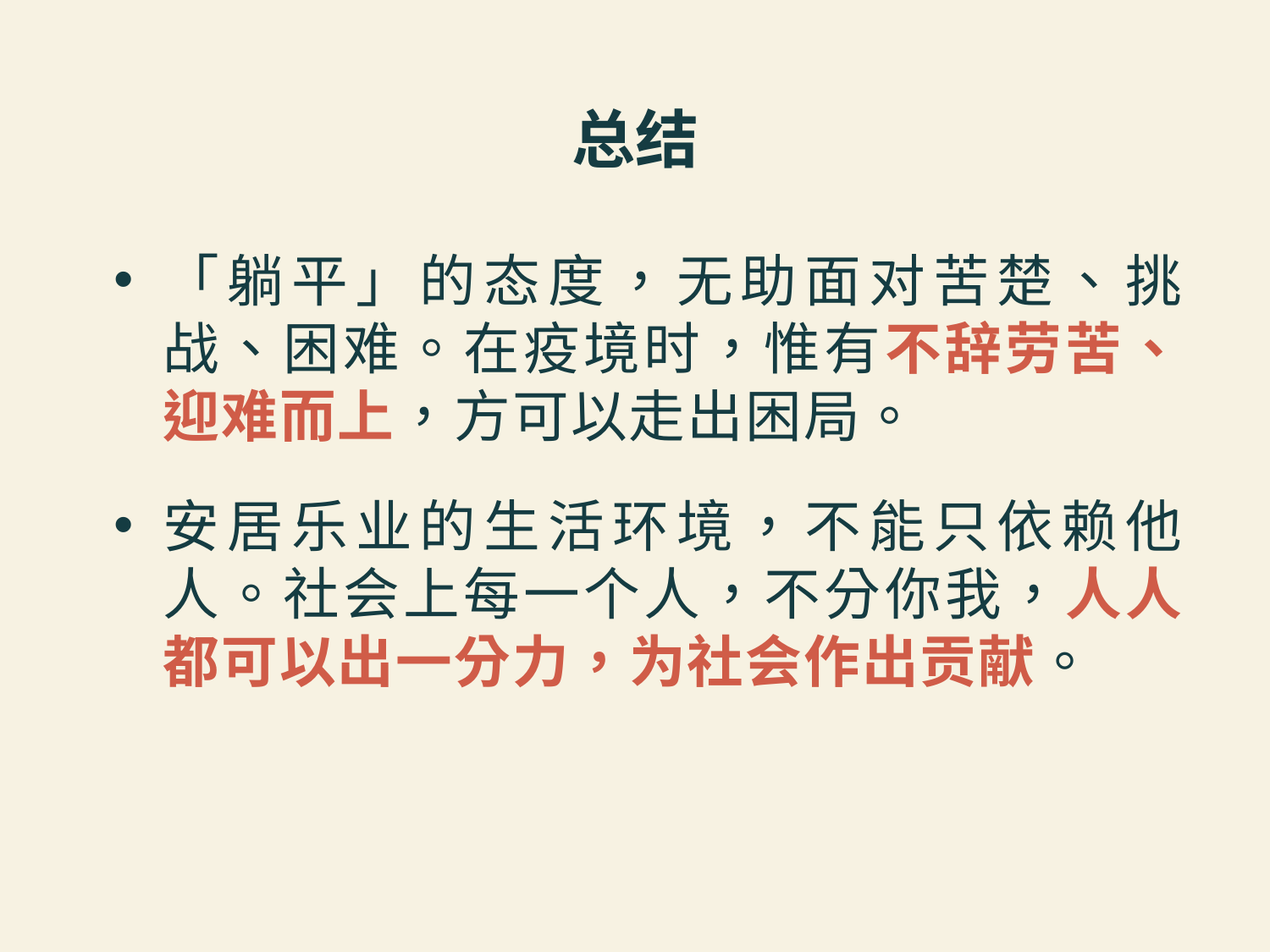

总结
「躺平」的态度，无助面对苦楚、挑战、困难。在疫境时，惟有不辞劳苦、迎难而上，方可以走出困局。
安居乐业的生活环境，不能只依赖他人。社会上每一个人，不分你我，人人都可以出一分力，为社会作出贡献。